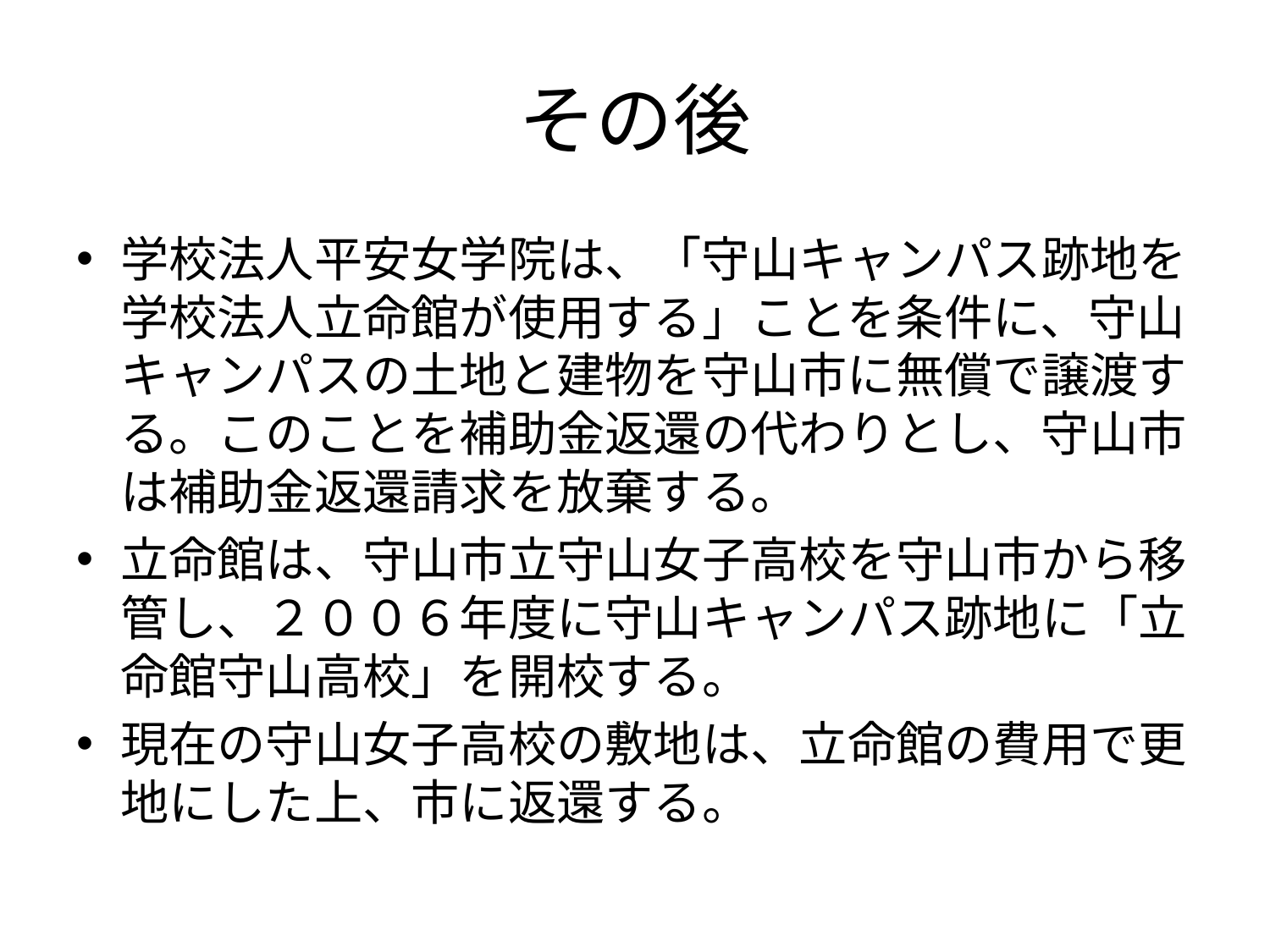

# その後
学校法人平安女学院は、「守山キャンパス跡地を学校法人立命館が使用する」ことを条件に、守山キャンパスの土地と建物を守山市に無償で譲渡する。このことを補助金返還の代わりとし、守山市は補助金返還請求を放棄する。
立命館は、守山市立守山女子高校を守山市から移管し、２００６年度に守山キャンパス跡地に「立命館守山高校」を開校する。
現在の守山女子高校の敷地は、立命館の費用で更地にした上、市に返還する。